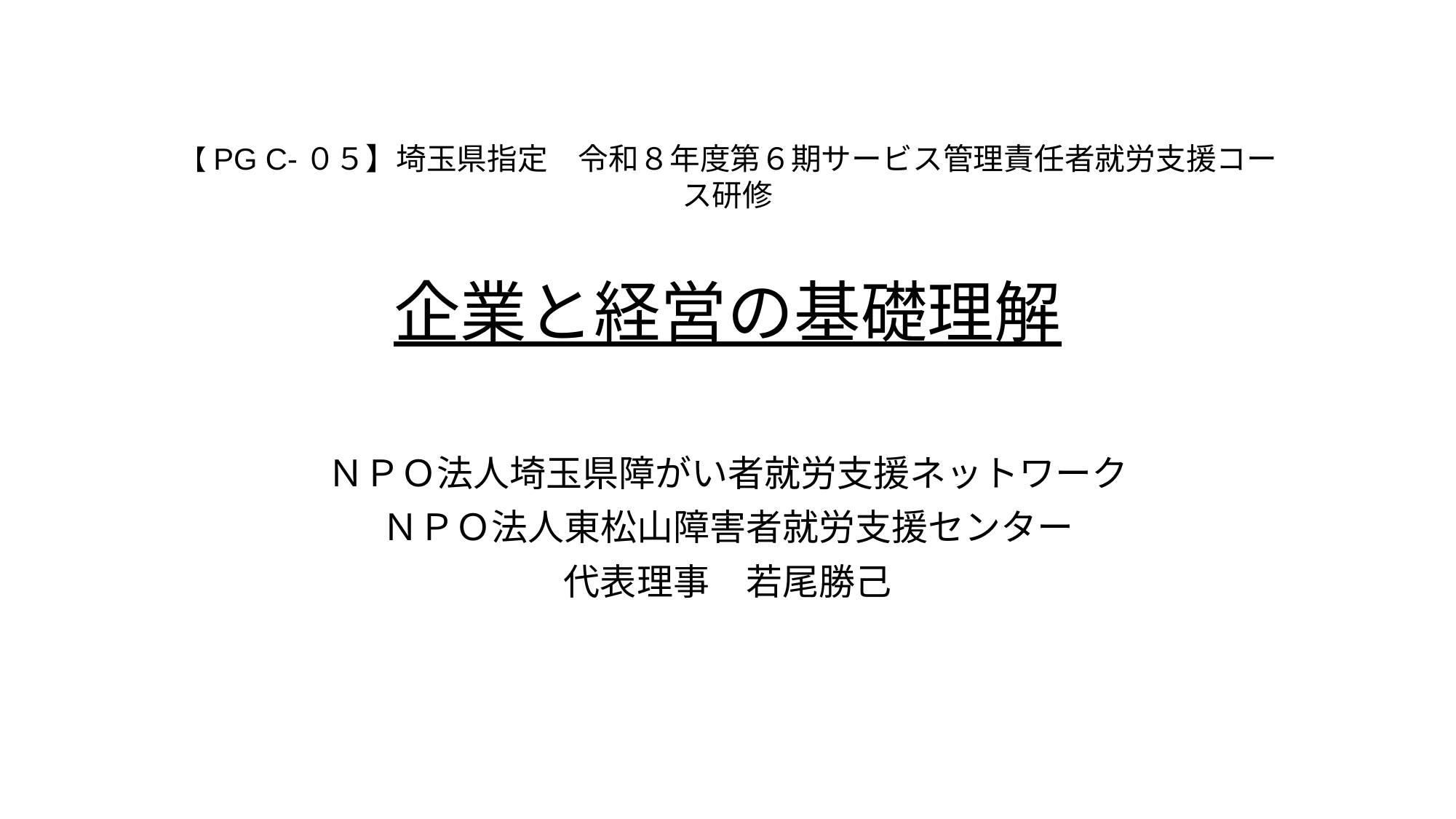

【PG C-０５】埼玉県指定　令和８年度第６期サービス管理責任者就労支援コース研修
# 企業と経営の基礎理解
ＮＰＯ法人埼玉県障がい者就労支援ネットワーク
ＮＰＯ法人東松山障害者就労支援センター
代表理事　若尾勝己